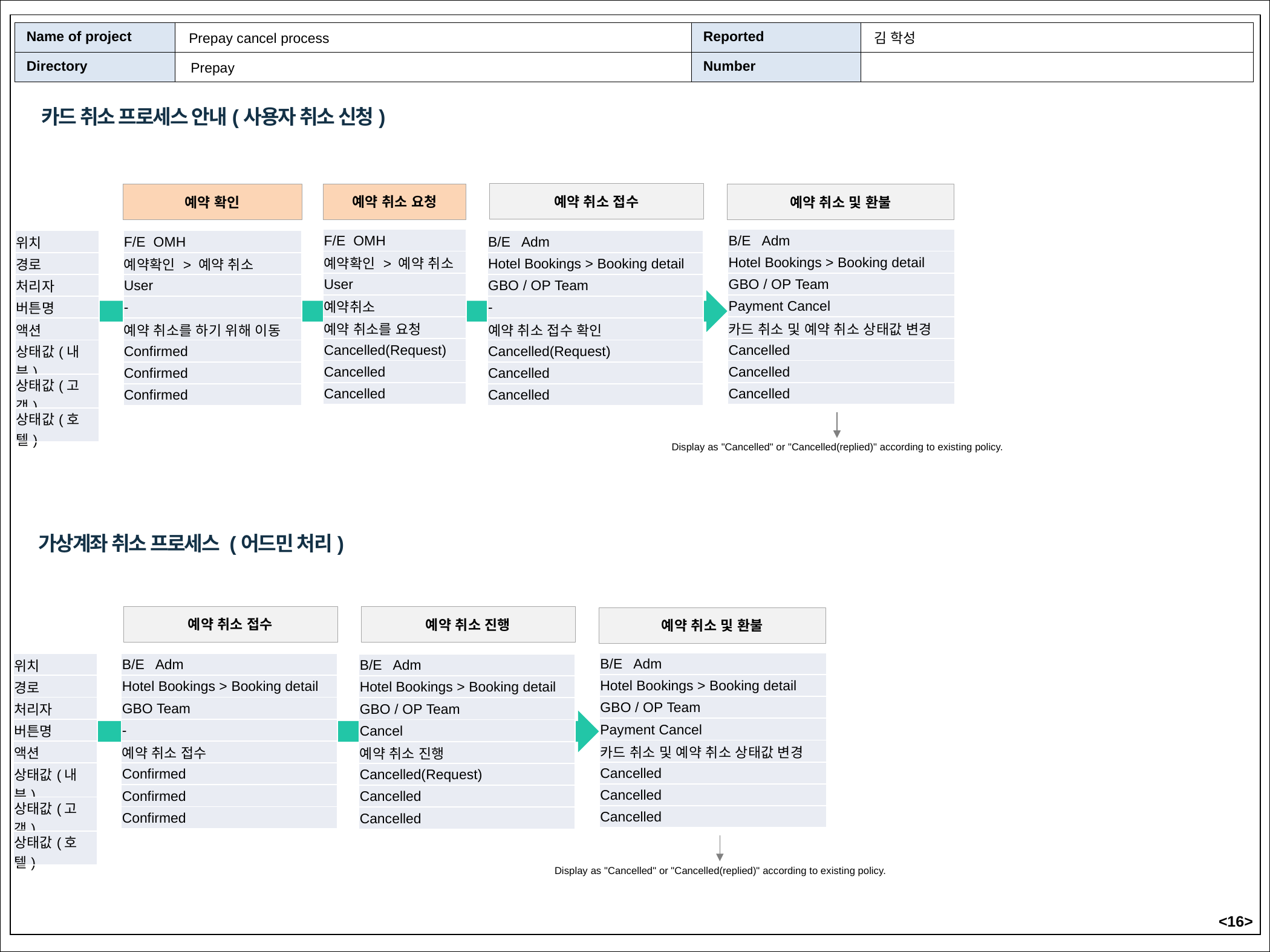

Prepay cancel process
김 학성
Prepay

카드 취소 프로세스 안내(사용자 취소 신청)
예약 취소 접수
예약 취소 요청
예약 확인
예약 취소 및 환불
| F/E OMH |
| --- |
| 예약확인 > 예약 취소 |
| User |
| 예약취소 |
| 예약 취소를 요청 |
| Cancelled(Request) |
| Cancelled |
| Cancelled |
| B/E Adm |
| --- |
| Hotel Bookings > Booking detail |
| GBO / OP Team |
| Payment Cancel |
| 카드 취소 및 예약 취소 상태값 변경 |
| Cancelled |
| Cancelled |
| Cancelled |
| 위치 |
| --- |
| 경로 |
| 처리자 |
| 버튼명 |
| 액션 |
| 상태값(내부) |
| 상태값(고객) |
| 상태값(호텔) |
| F/E OMH |
| --- |
| 예약확인 > 예약 취소 |
| User |
| - |
| 예약 취소를 하기 위해 이동 |
| Confirmed |
| Confirmed |
| Confirmed |
| B/E Adm |
| --- |
| Hotel Bookings > Booking detail |
| GBO / OP Team |
| - |
| 예약 취소 접수 확인 |
| Cancelled(Request) |
| Cancelled |
| Cancelled |

Display as "Cancelled" or "Cancelled(replied)" according to existing policy.
가상계좌 취소 프로세스 (어드민 처리)
예약 취소 접수
예약 취소 진행
예약 취소 및 환불
| B/E Adm |
| --- |
| Hotel Bookings > Booking detail |
| GBO / OP Team |
| Payment Cancel |
| 카드 취소 및 예약 취소 상태값 변경 |
| Cancelled |
| Cancelled |
| Cancelled |
| B/E Adm |
| --- |
| Hotel Bookings > Booking detail |
| GBO Team |
| - |
| 예약 취소 접수 |
| Confirmed |
| Confirmed |
| Confirmed |
| 위치 |
| --- |
| 경로 |
| 처리자 |
| 버튼명 |
| 액션 |
| 상태값(내부) |
| 상태값(고객) |
| 상태값(호텔) |
| B/E Adm |
| --- |
| Hotel Bookings > Booking detail |
| GBO / OP Team |
| Cancel |
| 예약 취소 진행 |
| Cancelled(Request) |
| Cancelled |
| Cancelled |

Display as "Cancelled" or "Cancelled(replied)" according to existing policy.